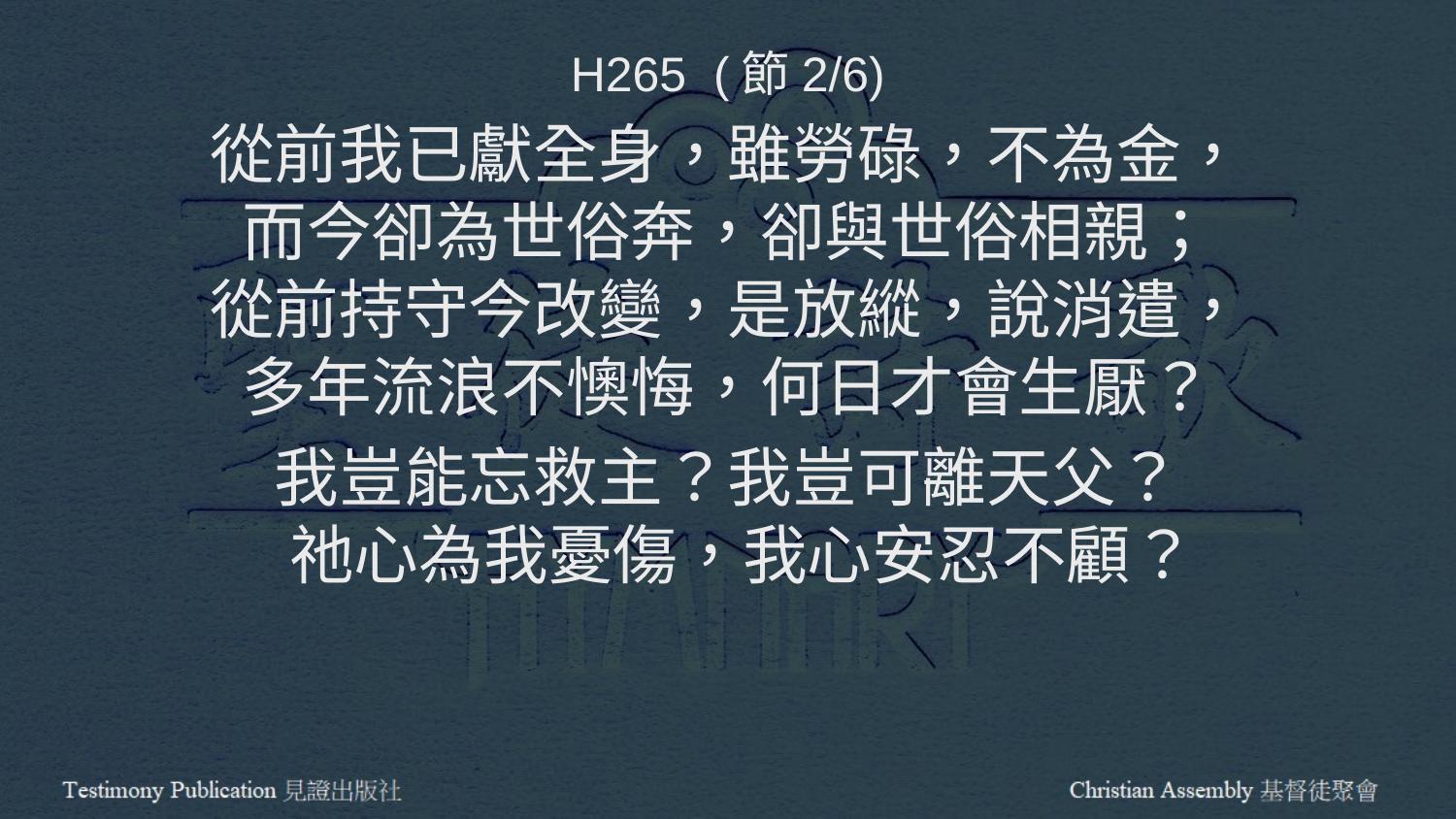

H265  (節2/6)
從前我已獻全身，雖勞碌，不為金，
而今卻為世俗奔，卻與世俗相親；
從前持守今改變，是放縱，說消遣，
多年流浪不懊悔，何日才會生厭？
我豈能忘救主？我豈可離天父？
 祂心為我憂傷，我心安忍不顧？